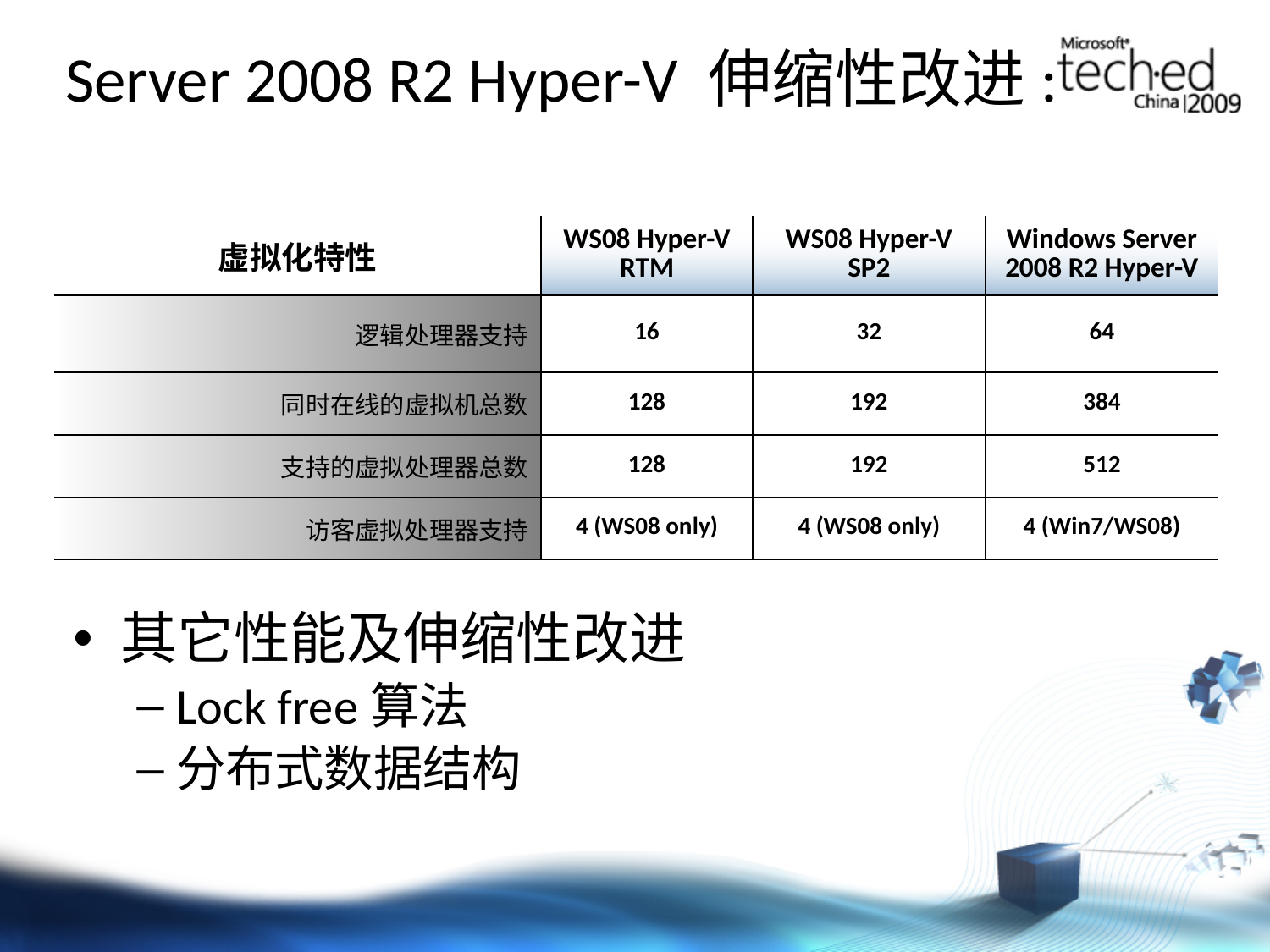

# Server 2008 R2 Hyper-V 伸缩性改进:

| 虚拟化特性 | WS08 Hyper-V RTM | WS08 Hyper-V SP2 | Windows Server 2008 R2 Hyper-V |
| --- | --- | --- | --- |
| 逻辑处理器支持 | 16 | 32 | 64 |
| 同时在线的虚拟机总数 | 128 | 192 | 384 |
| 支持的虚拟处理器总数 | 128 | 192 | 512 |
| 访客虚拟处理器支持 | 4 (WS08 only) | 4 (WS08 only) | 4 (Win7/WS08) |
其它性能及伸缩性改进
Lock free算法
分布式数据结构